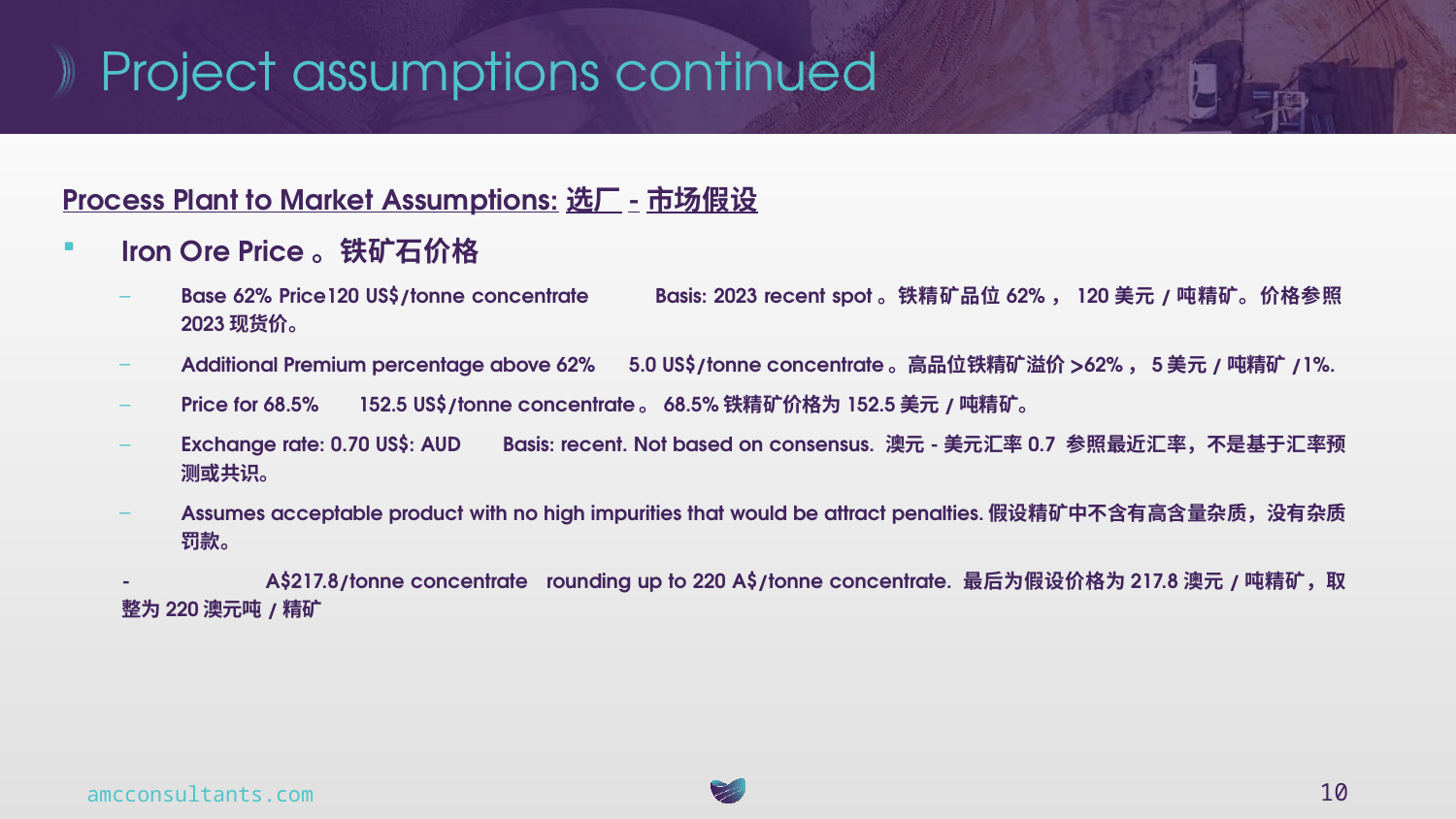

# Project assumptions continued

Process Plant to Market Assumptions:选厂-市场假设
Iron Ore Price。铁矿石价格
Base 62% Price	120 US$/tonne concentrate          Basis: 2023 recent spot。铁精矿品位62%，120美元/吨精矿。价格参照2023现货价。
Additional Premium percentage above 62%      5.0 US$/tonne concentrate。高品位铁精矿溢价>62%，5美元/吨精矿/1%.
Price for 68.5%       152.5 US$/tonne concentrate。68.5%铁精矿价格为152.5美元/吨精矿。
Exchange rate: 0.70 US$: AUD       Basis: recent. Not based on consensus. 澳元-美元汇率0.7 参照最近汇率，不是基于汇率预测或共识。
Assumes acceptable product with no high impurities that would be attract penalties.假设精矿中不含有高含量杂质，没有杂质罚款。
- 	A$217.8/tonne concentrate   rounding up to 220 A$/tonne concentrate. 最后为假设价格为217.8澳元/吨精矿，取整为220澳元吨/精矿

10